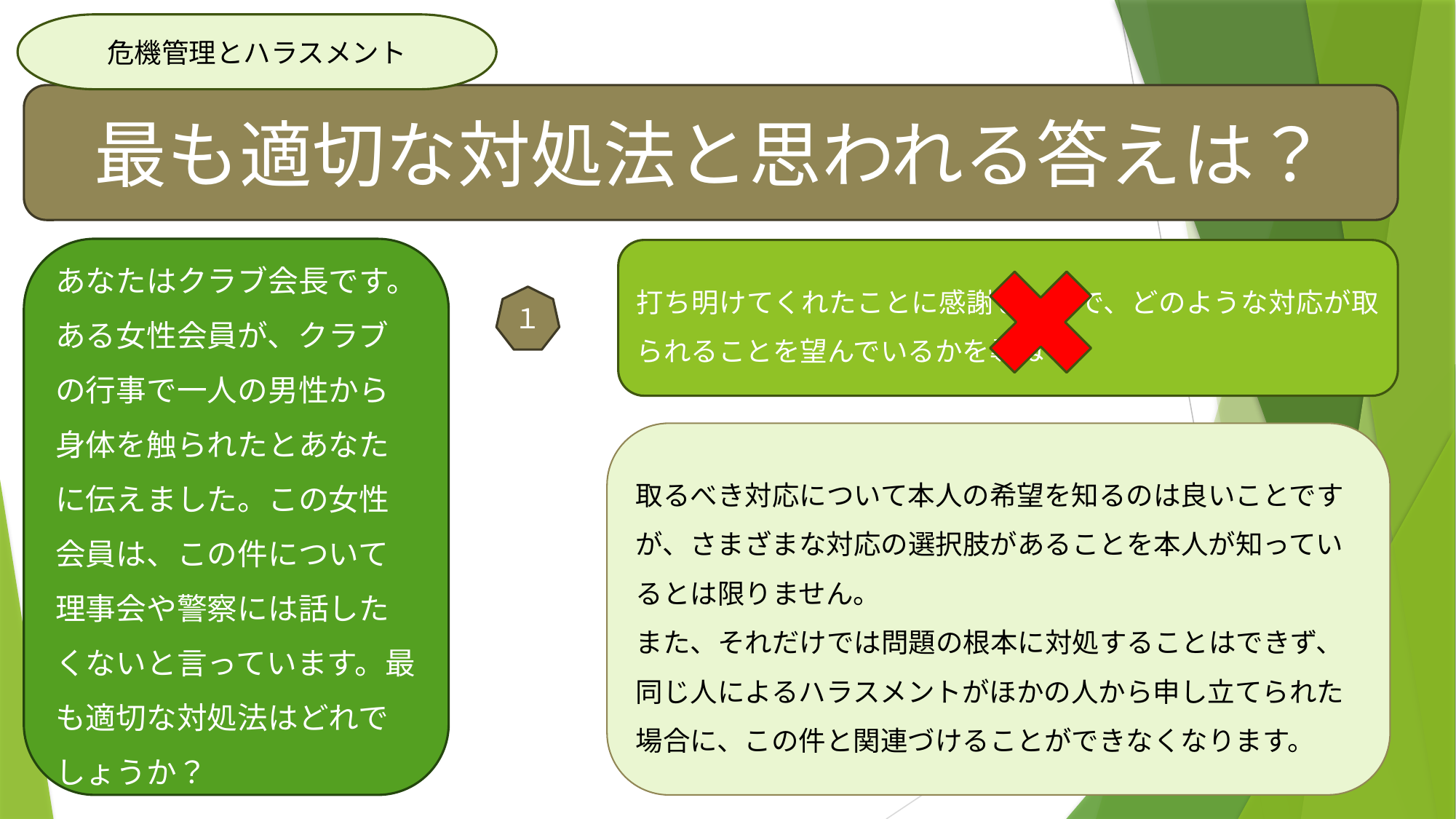

危機管理とハラスメント
最も適切な対処法と思われる答えは？
あなたはクラブ会長です。ある女性会員が、クラブの行事で一人の男性から身体を触られたとあなたに伝えました。この女性会員は、この件について理事会や警察には話したくないと言っています。最も適切な対処法はどれでしょうか？
打ち明けてくれたことに感謝した上で、どのような対応が取られることを望んでいるかを尋ねる。

１
取るべき対応について本人の希望を知るのは良いことですが、さまざまな対応の選択肢があることを本人が知っているとは限りません。
また、それだけでは問題の根本に対処することはできず、同じ人によるハラスメントがほかの人から申し立てられた場合に、この件と関連づけることができなくなります。